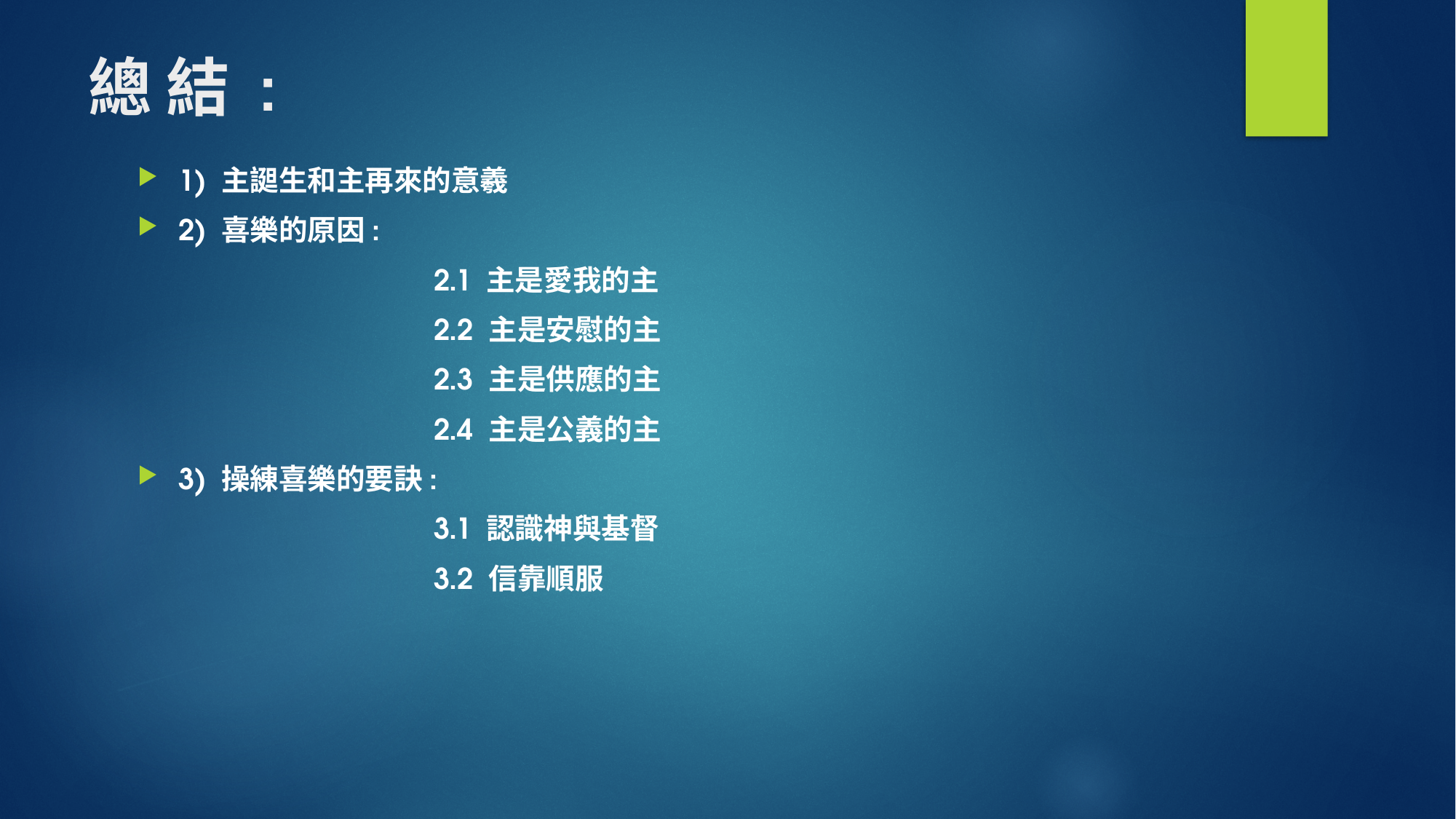

# 總 結 :
1) 主𧩙生和主再來的意羲
2) 喜樂的原因:
                                     2.1 主是愛我的主
                                     2.2 主是安慰的主
                                     2.3 主是供應的主
                                     2.4 主是公義的主
3) 操練喜樂的要訣:
                                     3.1 認識神與基督
                                     3.2 信靠順服